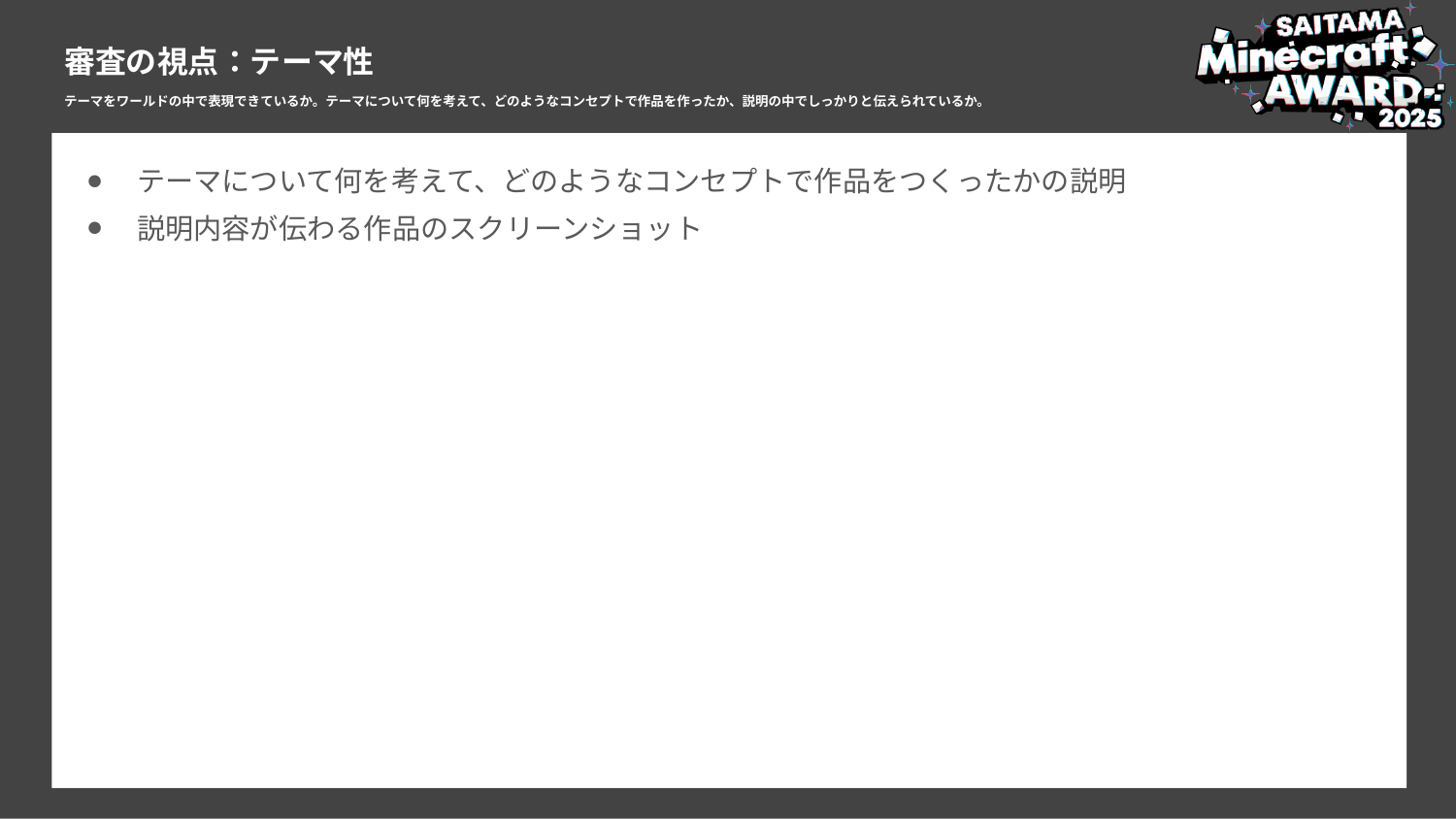

審査の視点：テーマ性

テーマをワールドの中で表現できているか。テーマについて何を考えて、どのようなコンセプトで作品を作ったか、説明の中でしっかりと伝えられているか。
テーマについて何を考えて、どのようなコンセプトで作品をつくったかの説明
説明内容が伝わる作品のスクリーンショット